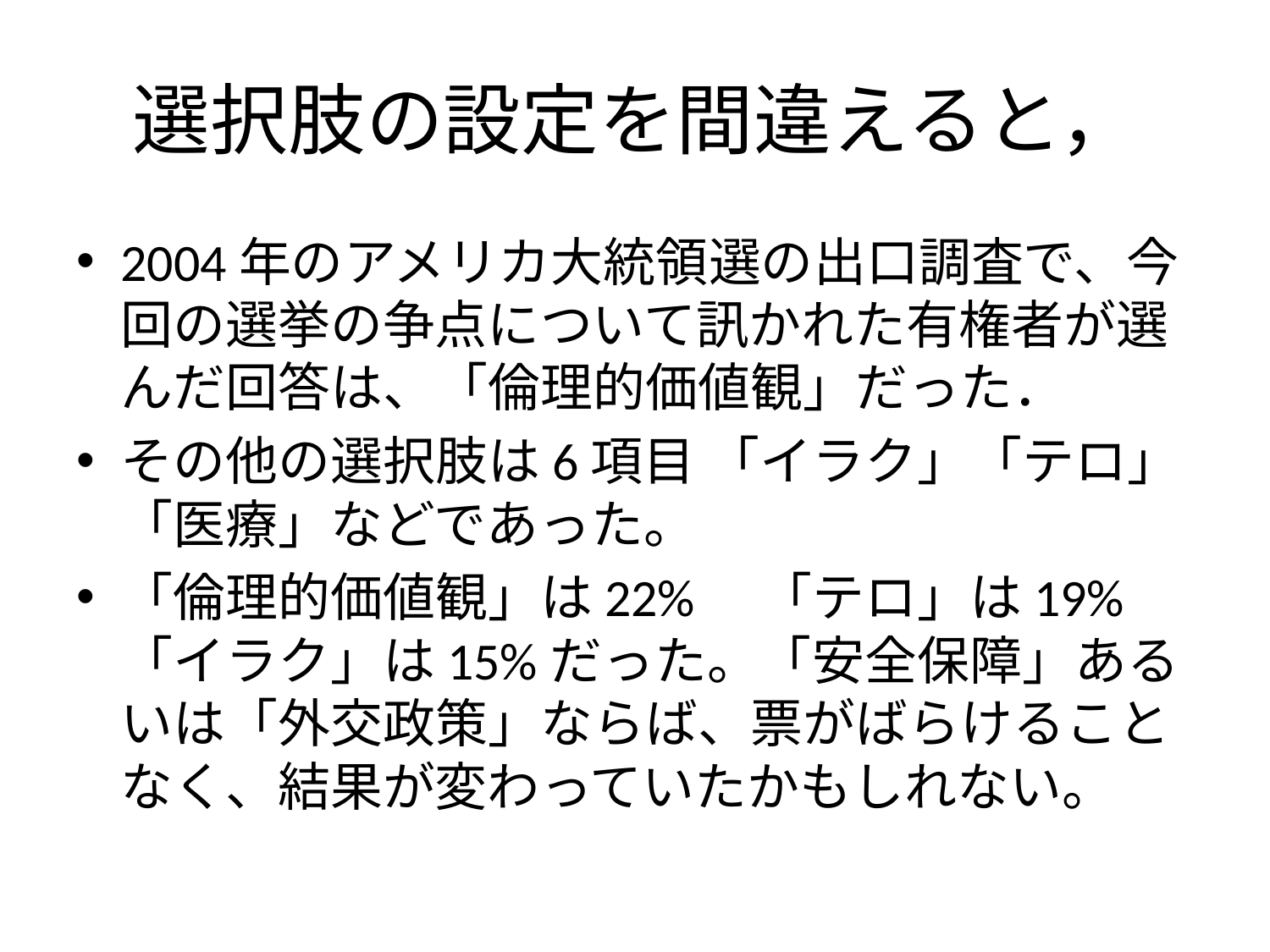

# 選択肢の設定を間違えると，
2004年のアメリカ大統領選の出口調査で、今回の選挙の争点について訊かれた有権者が選んだ回答は、「倫理的価値観」だった．
その他の選択肢は6項目 「イラク」「テロ」「医療」などであった。
「倫理的価値観」は22%　「テロ」は19%　「イラク」は15%だった。「安全保障」あるいは「外交政策」ならば、票がばらけることなく、結果が変わっていたかもしれない。